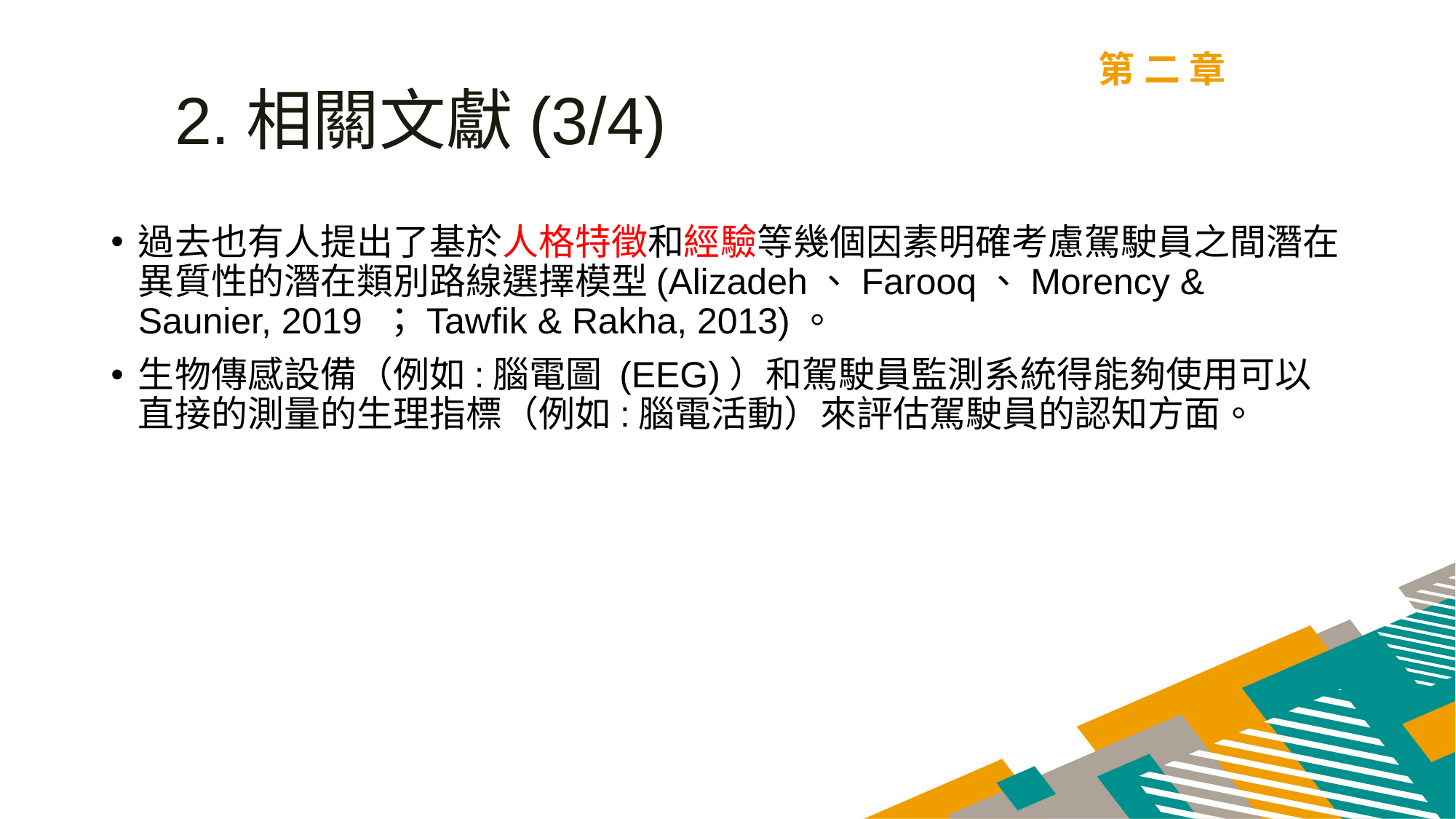

第二章
2.相關文獻(3/4)
過去也有人提出了基於人格特徵和經驗等幾個因素明確考慮駕駛員之間潛在異質性的潛在類別路線選擇模型(Alizadeh、Farooq、Morency & Saunier, 2019 ；Tawfik & Rakha, 2013)。
生物傳感設備（例如:腦電圖 (EEG)）和駕駛員監測系統得能夠使用可以直接的測量的生理指標（例如:腦電活動）來評估駕駛員的認知方面。